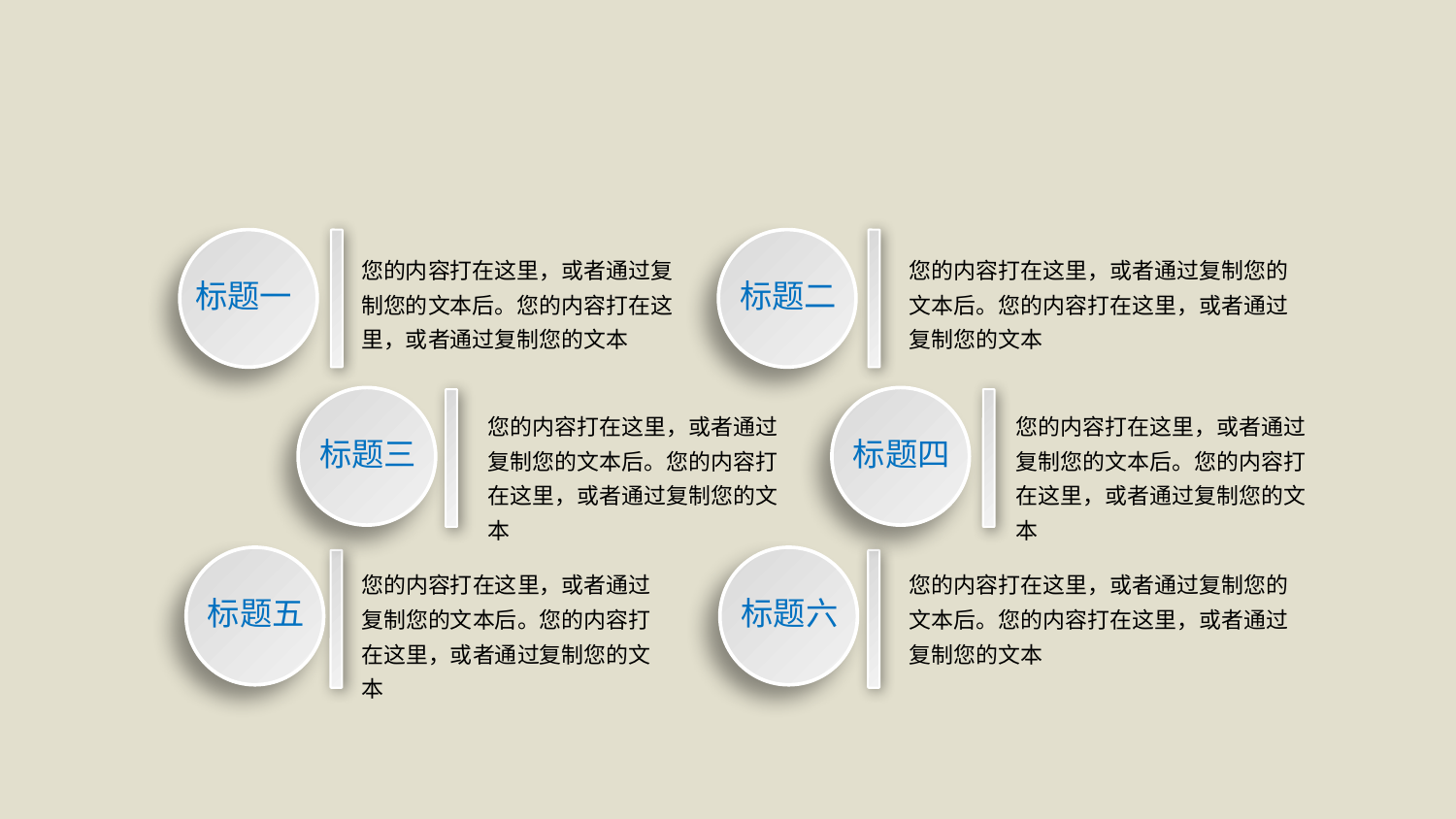

标题一

标题二

您的内容打在这里，或者通过复制您的文本后。您的内容打在这里，或者通过复制您的文本
您的内容打在这里，或者通过复制您的文本后。您的内容打在这里，或者通过复制您的文本

标题三

标题四

您的内容打在这里，或者通过复制您的文本后。您的内容打在这里，或者通过复制您的文本
您的内容打在这里，或者通过复制您的文本后。您的内容打在这里，或者通过复制您的文本

标题五

标题六

您的内容打在这里，或者通过复制您的文本后。您的内容打在这里，或者通过复制您的文本
您的内容打在这里，或者通过复制您的文本后。您的内容打在这里，或者通过复制您的文本